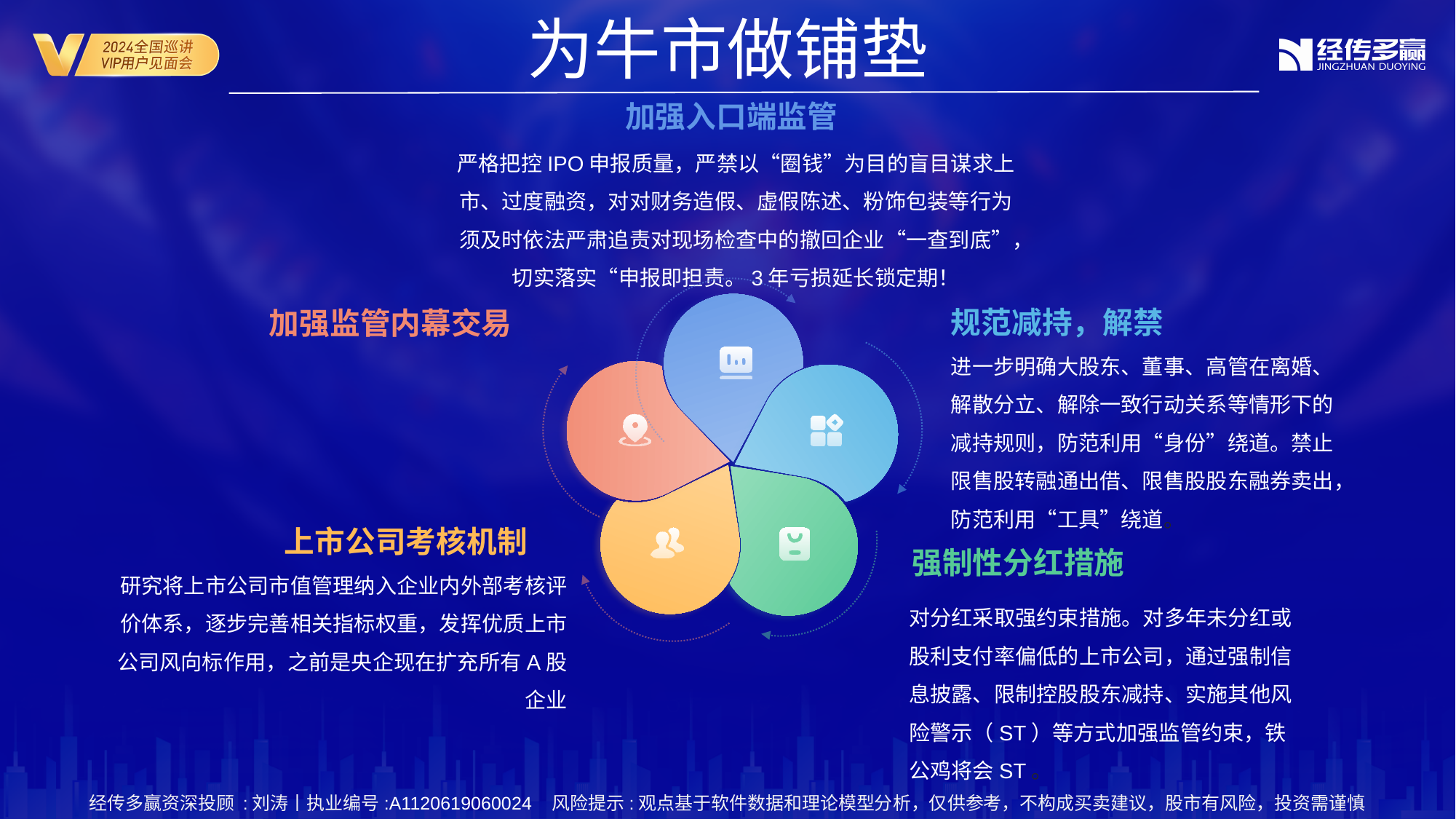

为牛市做铺垫
加强入口端监管
严格把控IPO申报质量，严禁以“圈钱”为目的盲目谋求上市、过度融资，对对财务造假、虚假陈述、粉饰包装等行为须及时依法严肃追责对现场检查中的撤回企业“一查到底”，切实落实“申报即担责。3年亏损延长锁定期！

规范减持，解禁
加强监管内幕交易

进一步明确大股东、董事、高管在离婚、解散分立、解除一致行动关系等情形下的减持规则，防范利用“身份”绕道。禁止限售股转融通出借、限售股股东融券卖出，防范利用“工具”绕道。

上市公司考核机制

强制性分红措施
研究将上市公司市值管理纳入企业内外部考核评价体系，逐步完善相关指标权重，发挥优质上市公司风向标作用，之前是央企现在扩充所有A股企业
对分红采取强约束措施。对多年未分红或股利支付率偏低的上市公司，通过强制信息披露、限制控股股东减持、实施其他风险警示（ST）等方式加强监管约束，铁公鸡将会ST。